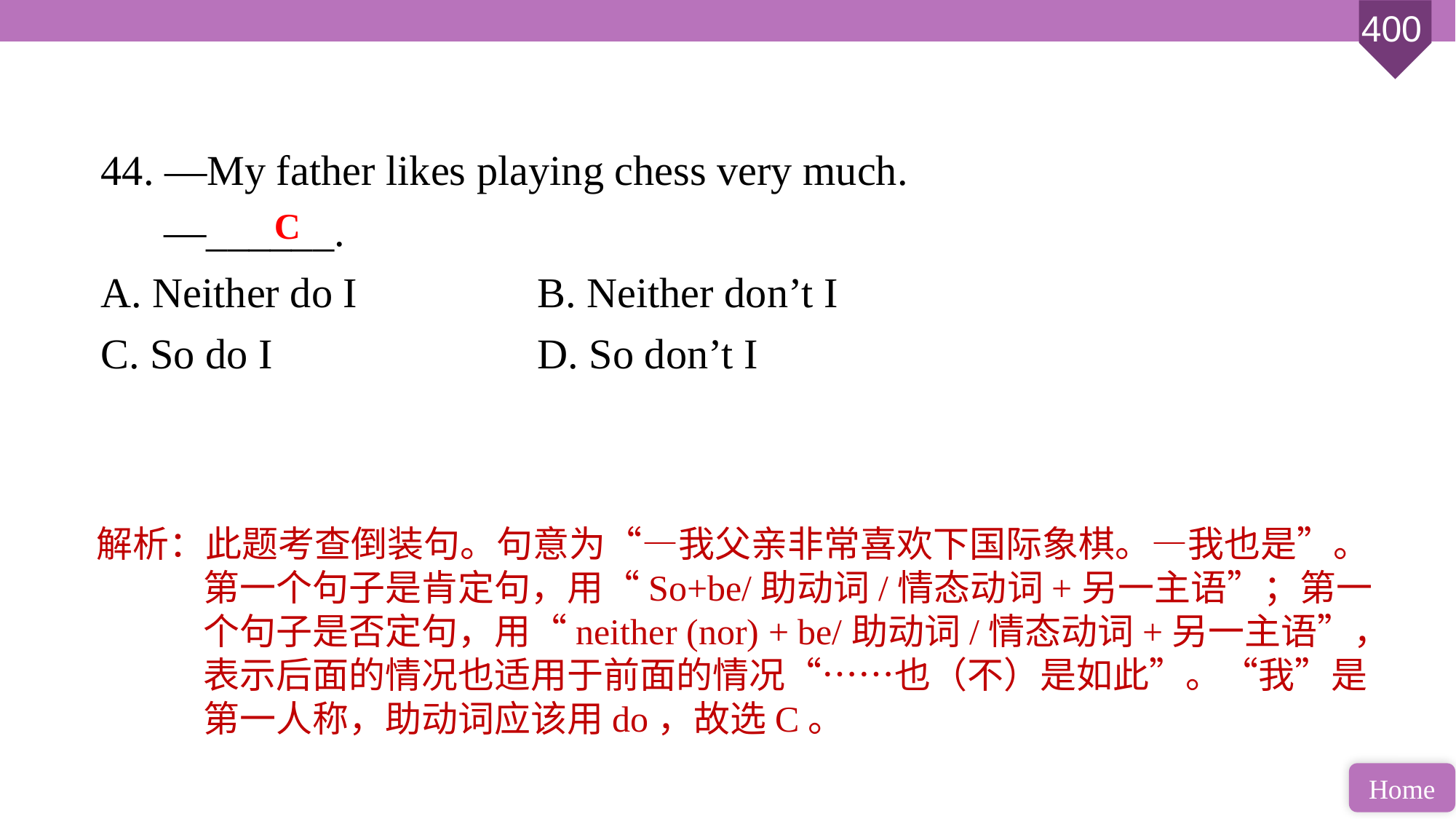

44. —My father likes playing chess very much.
      —______.
A. Neither do I	 	B. Neither don’t I
C. So do I 			D. So don’t I
C
解析：此题考查倒装句。句意为“—我父亲非常喜欢下国际象棋。—我也是”。第一个句子是肯定句，用“So+be/助动词/情态动词+另一主语”；第一个句子是否定句，用“neither (nor) + be/助动词/情态动词+另一主语”，表示后面的情况也适用于前面的情况“……也（不）是如此”。“我”是第一人称，助动词应该用do，故选C。